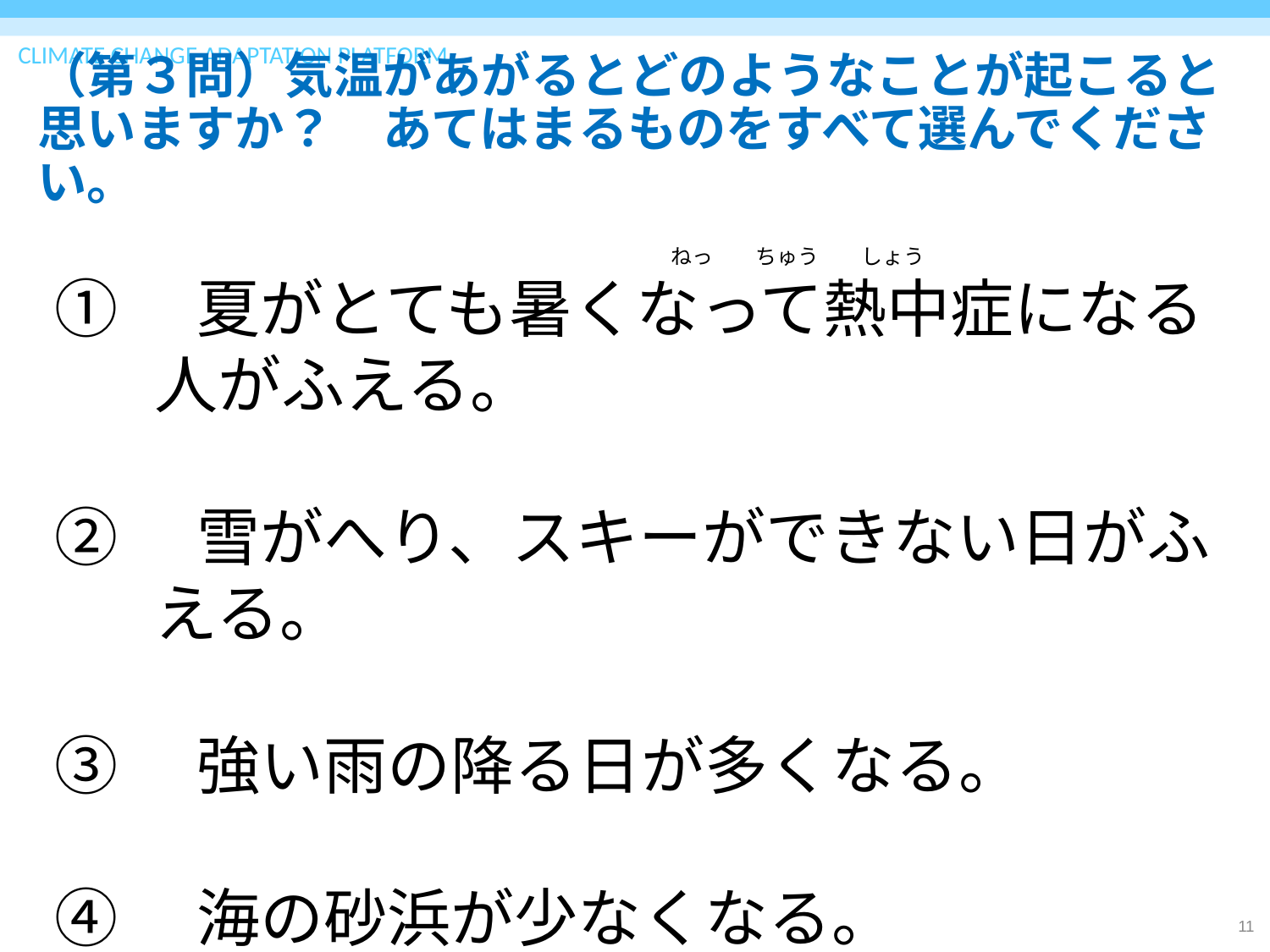

# （第３問）気温があがるとどのようなことが起こると思いますか？　あてはまるものをすべて選んでください。
ねっ　　ちゅう　　しょう
①　夏がとても暑くなって熱中症になる人がふえる。

②　雪がへり、スキーができない日がふえる。

③　強い雨の降る日が多くなる。

④　海の砂浜が少なくなる。
11